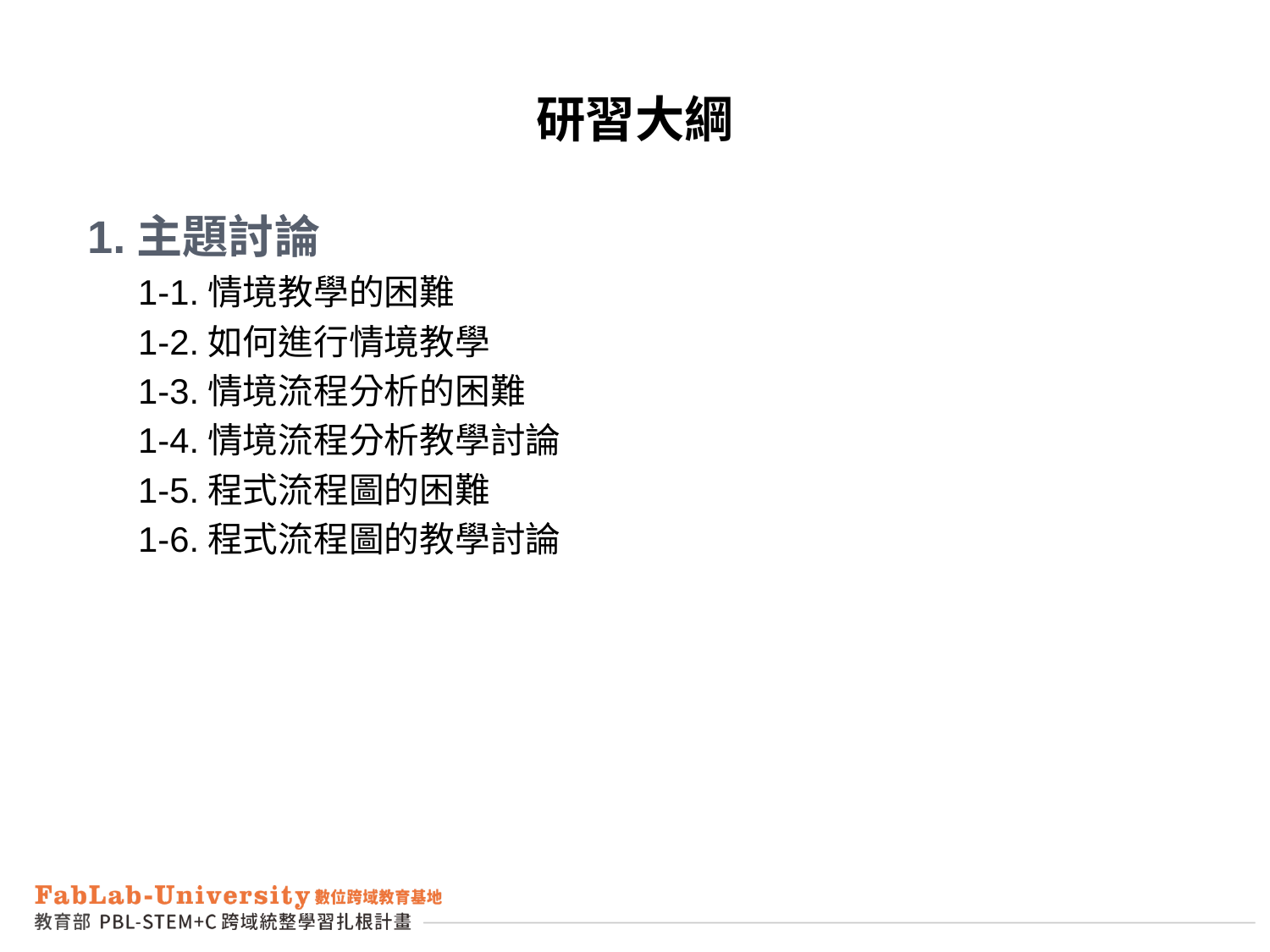

研習大綱
1.主題討論
1-1.情境教學的困難
1-2.如何進行情境教學
1-3.情境流程分析的困難
1-4.情境流程分析教學討論
1-5.程式流程圖的困難
1-6.程式流程圖的教學討論